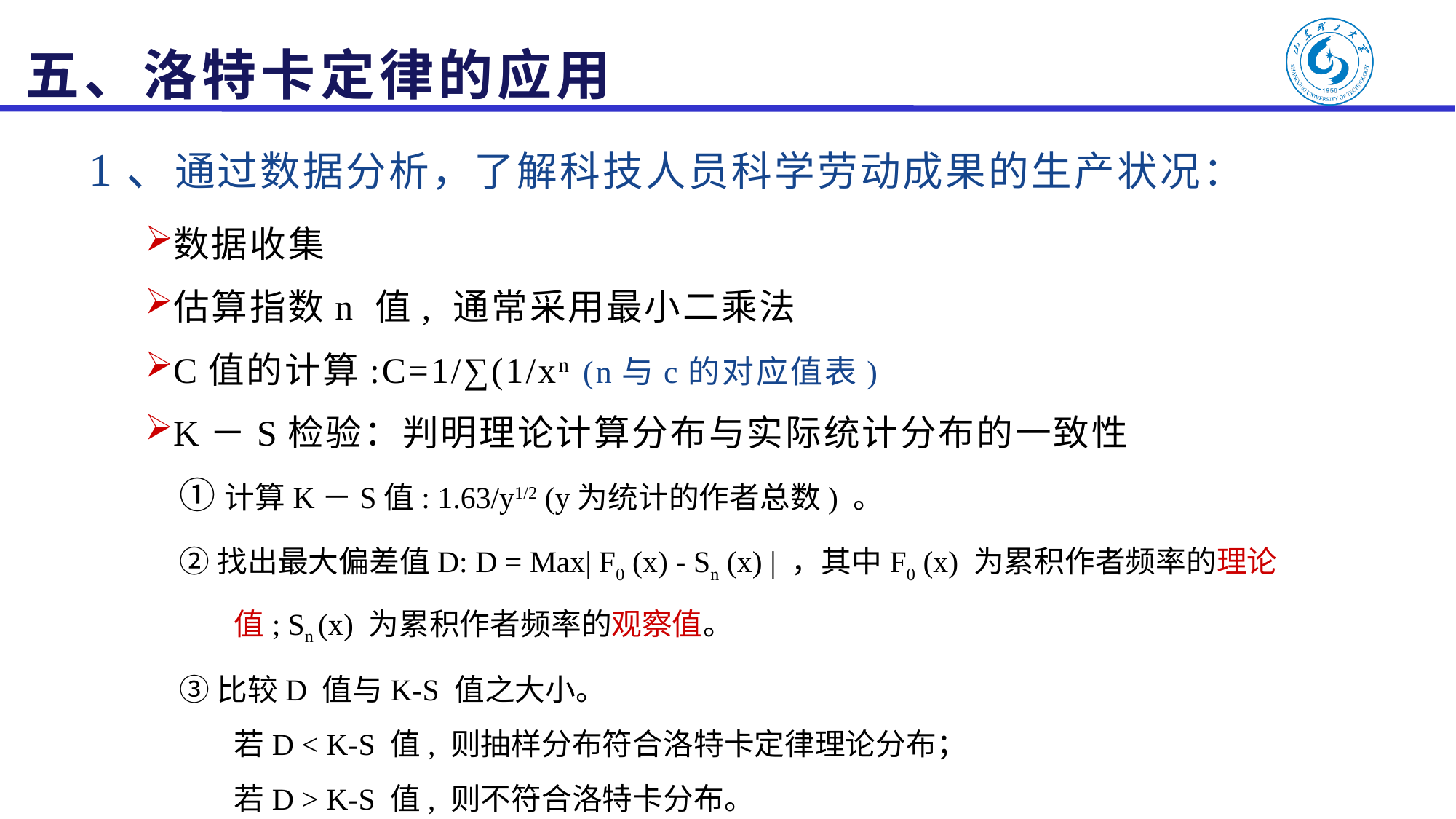

# 五、洛特卡定律的应用
1、通过数据分析，了解科技人员科学劳动成果的生产状况：
数据收集
估算指数n 值, 通常采用最小二乘法
C值的计算:C=1/∑(1/xn (n与c的对应值表)
K－S检验：判明理论计算分布与实际统计分布的一致性
①计算K－S值: 1.63/y1/2 (y为统计的作者总数) 。
②找出最大偏差值D: D = Max| F0 (x) - Sn (x) | ，其中F0 (x) 为累积作者频率的理论值; Sn (x) 为累积作者频率的观察值。
③比较D 值与K-S 值之大小。
若D < K-S 值, 则抽样分布符合洛特卡定律理论分布；
若D > K-S 值, 则不符合洛特卡分布。